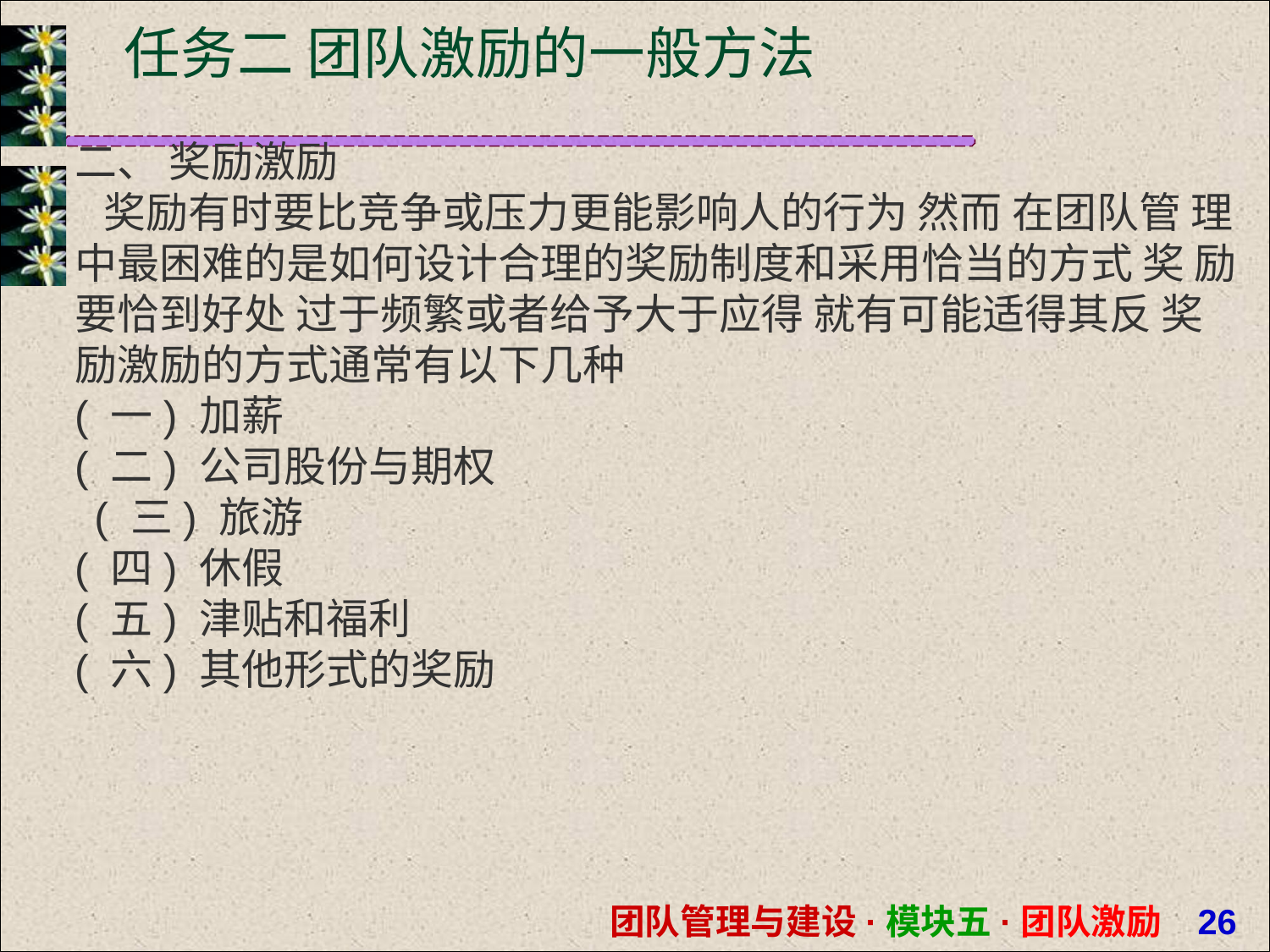

# 任务二 团队激励的一般方法

二、 奖励激励
  奖励有时要比竞争或压力更能影响人的行为 然而 在团队管 理中最困难的是如何设计合理的奖励制度和采用恰当的方式 奖 励要恰到好处 过于频繁或者给予大于应得 就有可能适得其反 奖励激励的方式通常有以下几种
( 一) 加薪
( 二) 公司股份与期权  ( 三) 旅游
( 四) 休假
( 五) 津贴和福利
( 六) 其他形式的奖励

团队管理与建设·模块五·团队激励 26